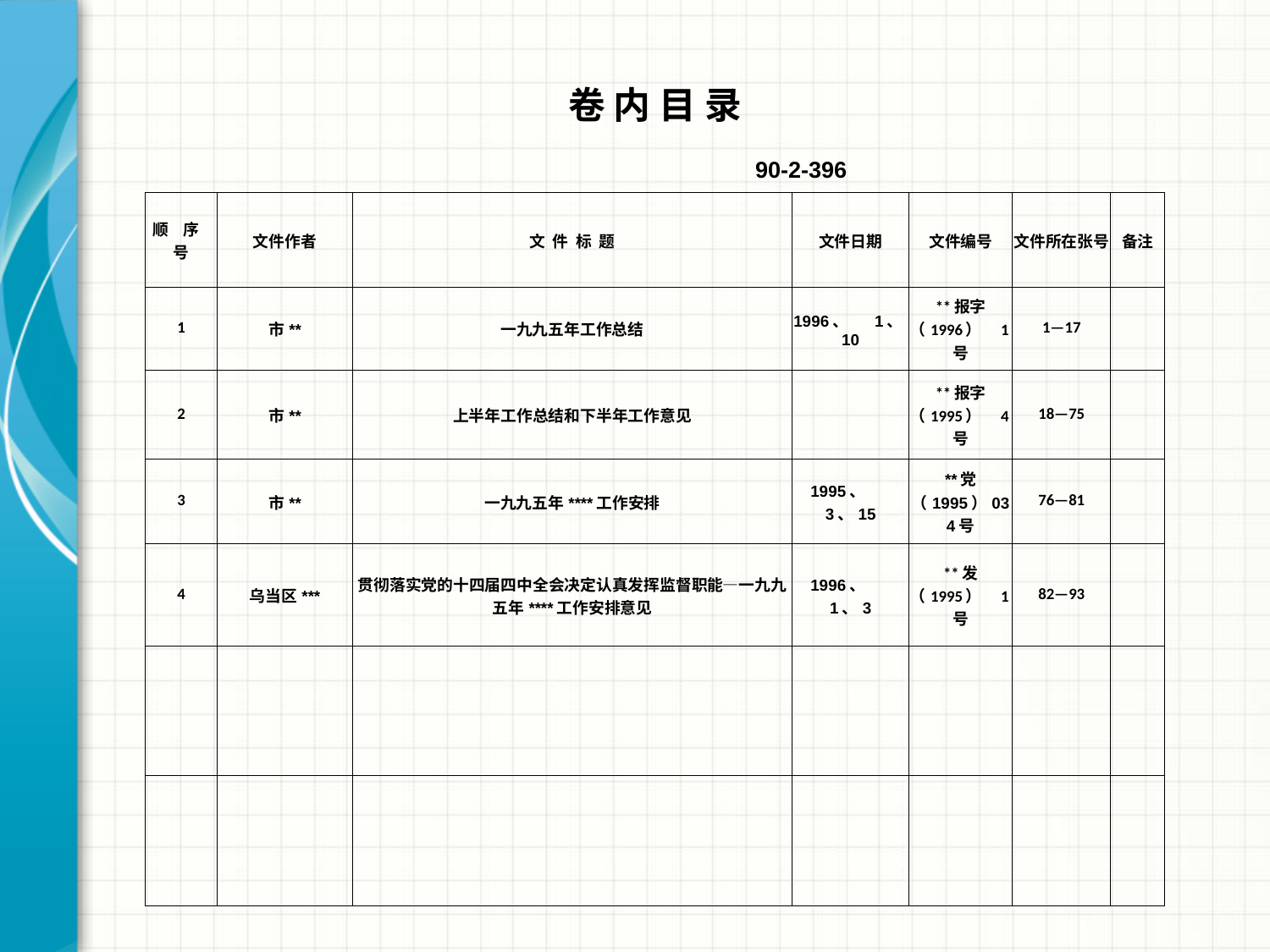

| 卷 内 目 录 |  |  |  |  |  |  |
| --- | --- | --- | --- | --- | --- | --- |
| 90-2-396 |  |  |  |  |  |  |
| 顺 序 号 | 文件作者 | 文 件 标 题 | 文件日期 | 文件编号 | 文件所在张号 | 备注 |
| 1 | 市\*\* | 一九九五年工作总结 | 1996、 1、10 | \*\*报字（1996） 1号 | 1—17 |  |
| 2 | 市\*\* | 上半年工作总结和下半年工作意见 |  | \*\*报字（1995） 4号 | 18—75 |  |
| 3 | 市\*\* | 一九九五年\*\*\*\*工作安排 | 1995、 3、15 | \*\*党（1995）034号 | 76—81 |  |
| 4 | 乌当区\*\*\* | 贯彻落实党的十四届四中全会决定认真发挥监督职能—一九九五年\*\*\*\*工作安排意见 | 1996、 1、3 | \*\*发（1995） 1号 | 82—93 |  |
|  |  |  |  |  |  |  |
|  |  |  |  |  |  |  |